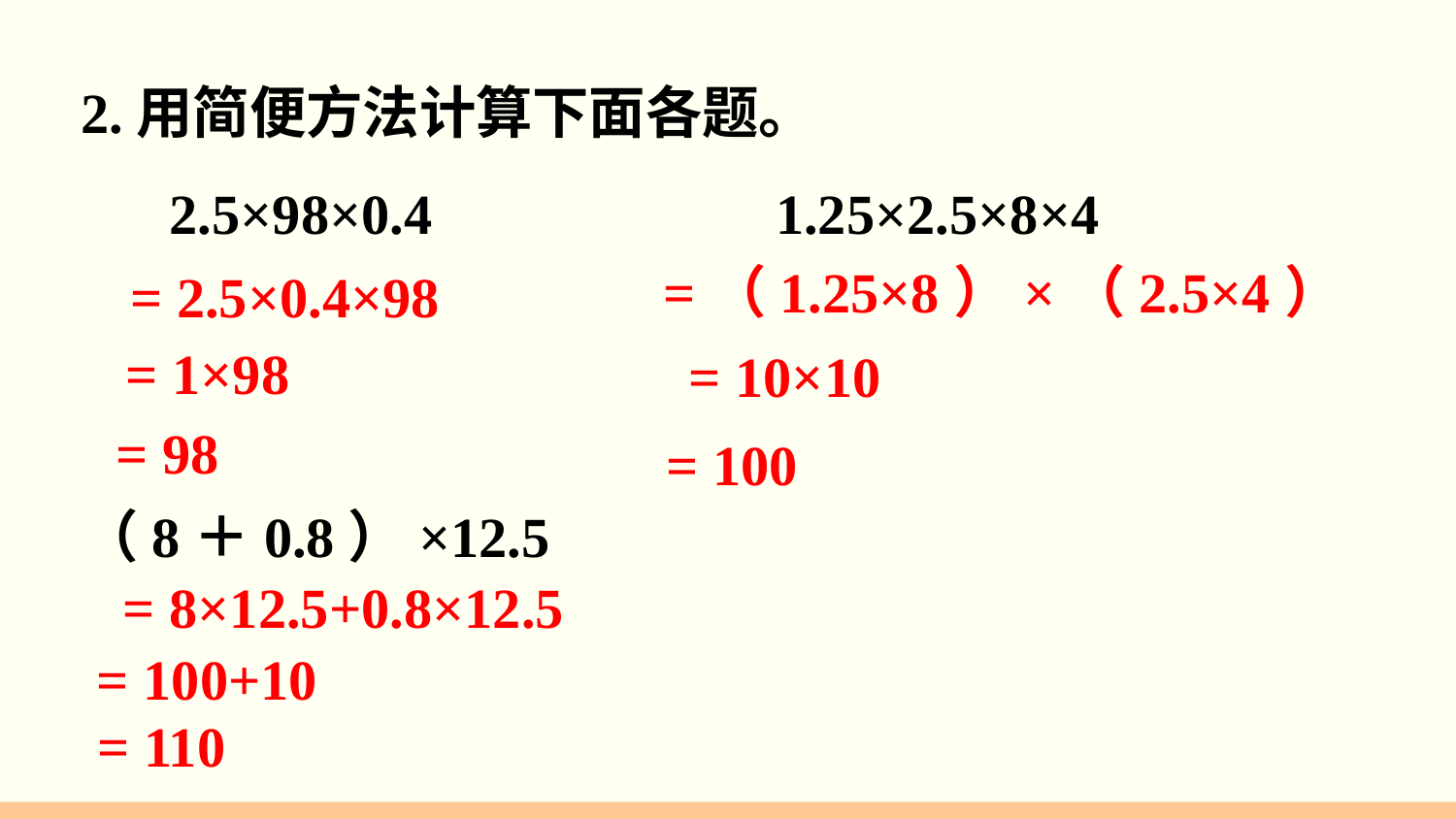

2.用简便方法计算下面各题。
2.5×98×0.4
1.25×2.5×8×4
=（1.25×8）×（2.5×4）
= 2.5×0.4×98
= 1×98
= 10×10
= 98
= 100
（8＋0.8）×12.5
= 8×12.5+0.8×12.5
= 100+10
= 110